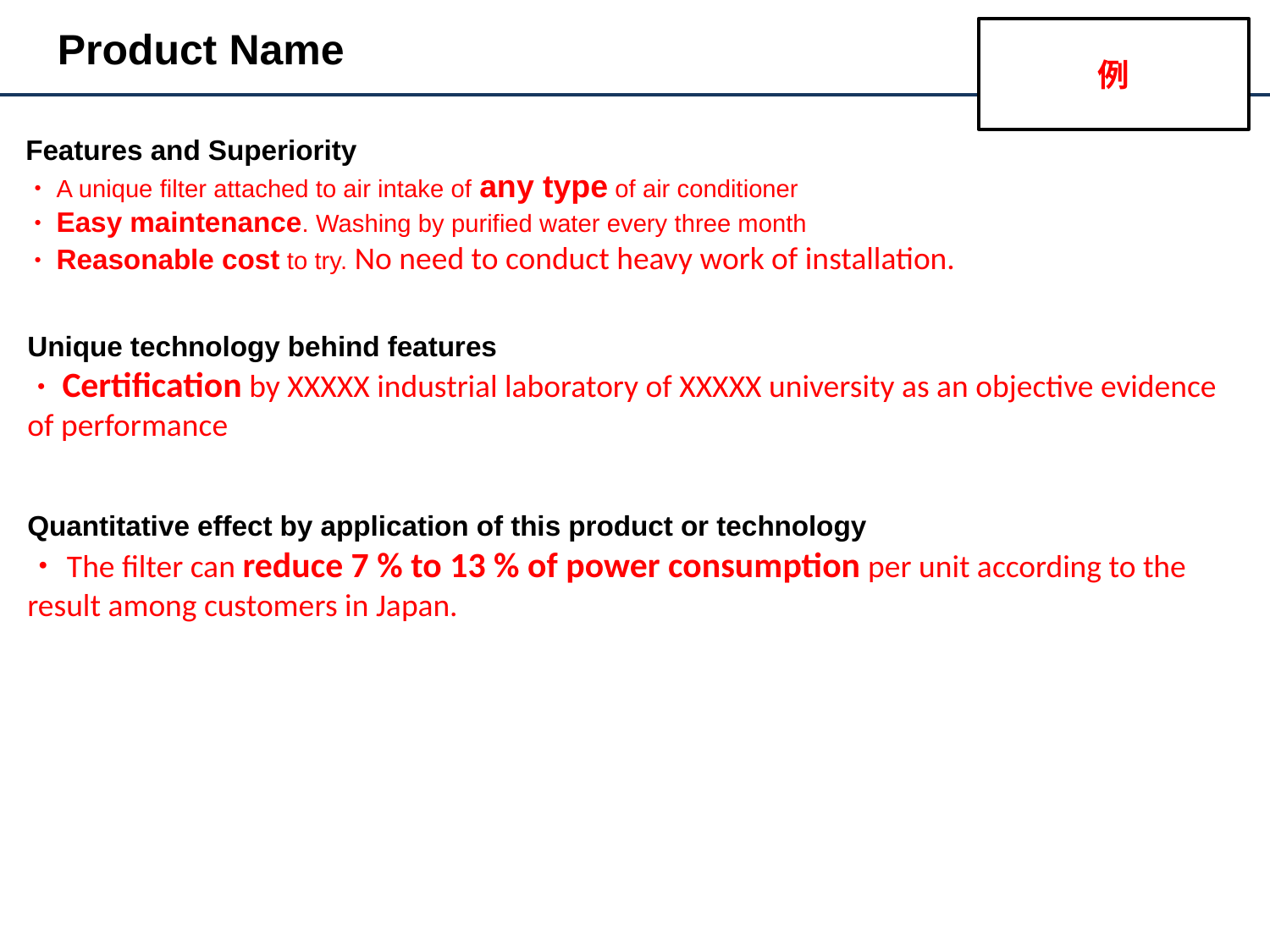

Product Name
例
Features and Superiority
・A unique filter attached to air intake of any type of air conditioner
・Easy maintenance. Washing by purified water every three month
・Reasonable cost to try. No need to conduct heavy work of installation.
Unique technology behind features
・Certification by XXXXX industrial laboratory of XXXXX university as an objective evidence of performance

Quantitative effect by application of this product or technology
・The filter can reduce 7 % to 13 % of power consumption per unit according to the result among customers in Japan.